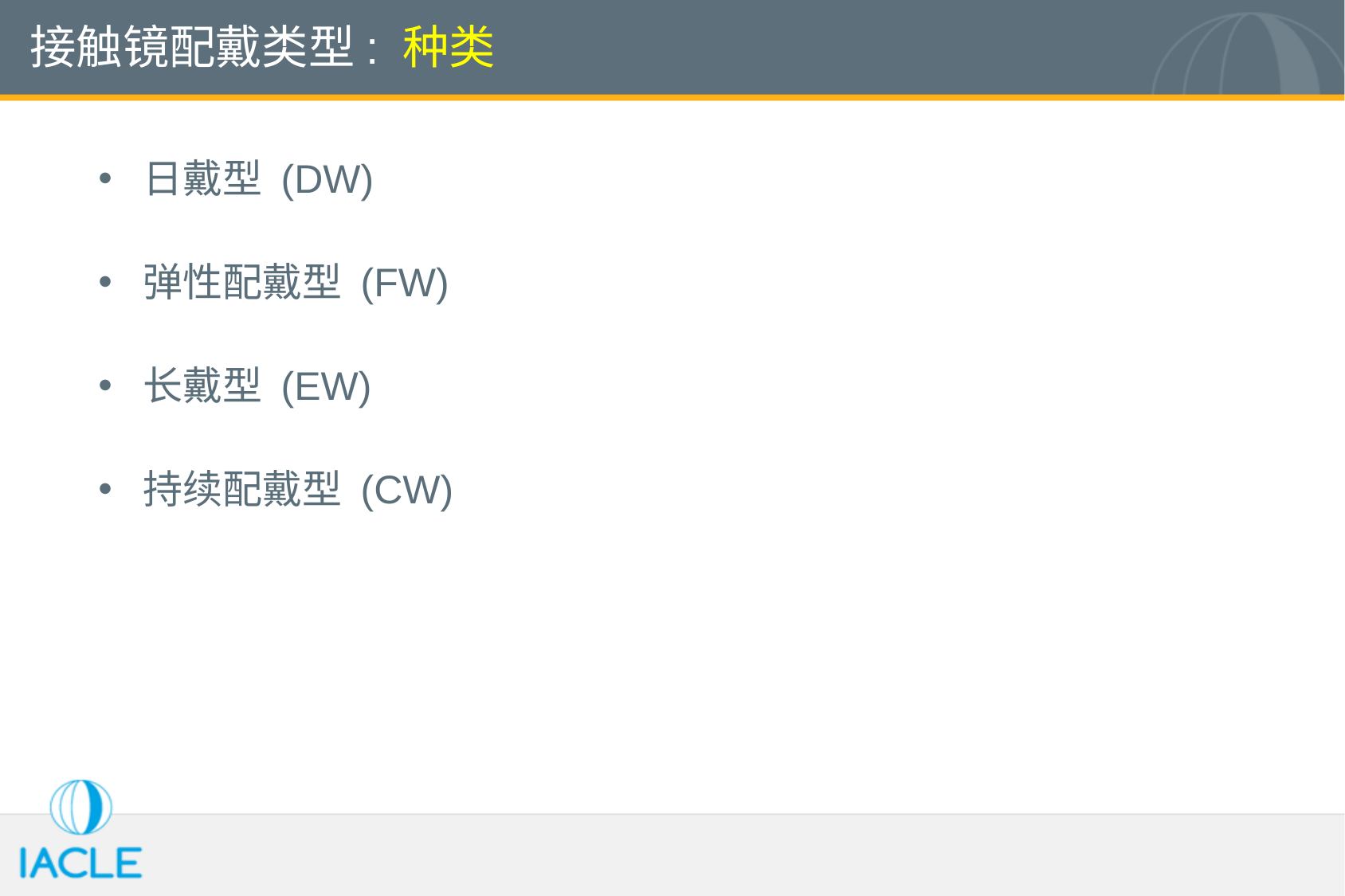

# 接触镜配戴类型: 种类
日戴型 (DW)
弹性配戴型 (FW)
长戴型 (EW)
持续配戴型 (CW)